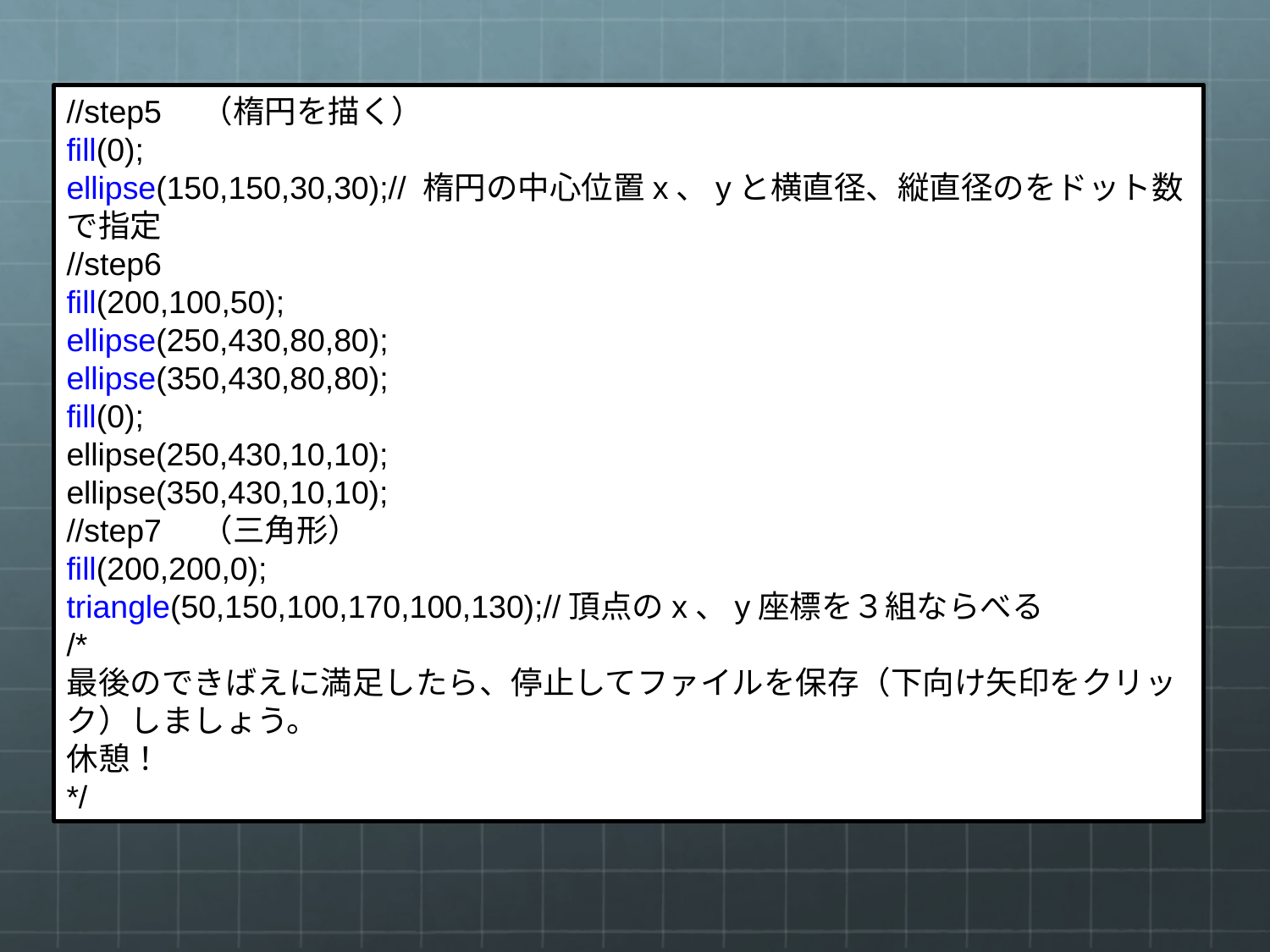

//step5　（楕円を描く）
fill(0);
ellipse(150,150,30,30);// 楕円の中心位置x、yと横直径、縦直径のをドット数で指定
//step6
fill(200,100,50);
ellipse(250,430,80,80);
ellipse(350,430,80,80);
fill(0);
ellipse(250,430,10,10);
ellipse(350,430,10,10);
//step7　（三角形）
fill(200,200,0);
triangle(50,150,100,170,100,130);//頂点のx、y座標を３組ならべる
/*
最後のできばえに満足したら、停止してファイルを保存（下向け矢印をクリック）しましょう。
休憩！
*/